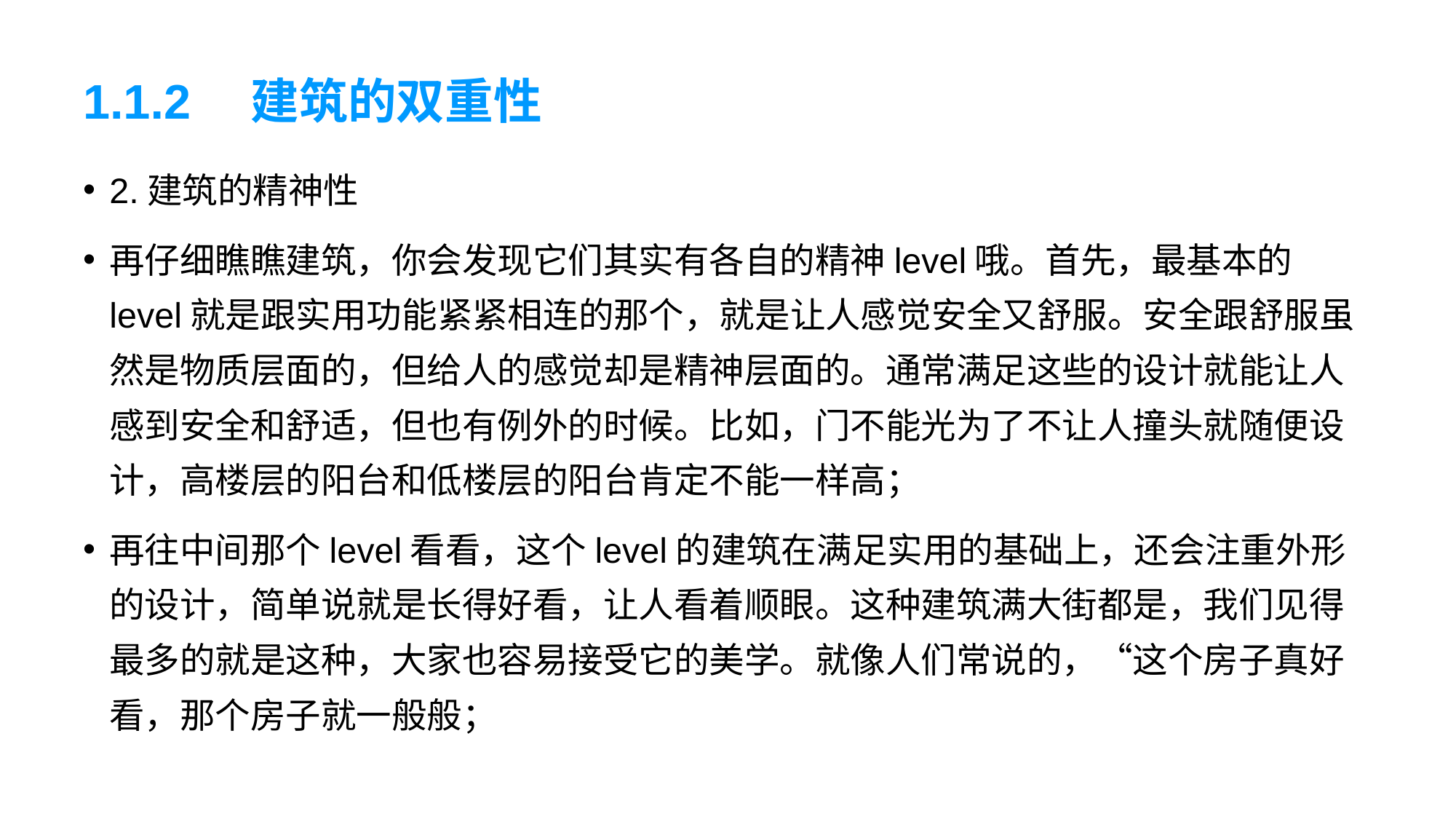

# 1.1.2 建筑的双重性
2.建筑的精神性
再仔细瞧瞧建筑，你会发现它们其实有各自的精神level哦。首先，最基本的level就是跟实用功能紧紧相连的那个，就是让人感觉安全又舒服。安全跟舒服虽然是物质层面的，但给人的感觉却是精神层面的。通常满足这些的设计就能让人感到安全和舒适，但也有例外的时候。比如，门不能光为了不让人撞头就随便设计，高楼层的阳台和低楼层的阳台肯定不能一样高；
再往中间那个level看看，这个level的建筑在满足实用的基础上，还会注重外形的设计，简单说就是长得好看，让人看着顺眼。这种建筑满大街都是，我们见得最多的就是这种，大家也容易接受它的美学。就像人们常说的，“这个房子真好看，那个房子就一般般；